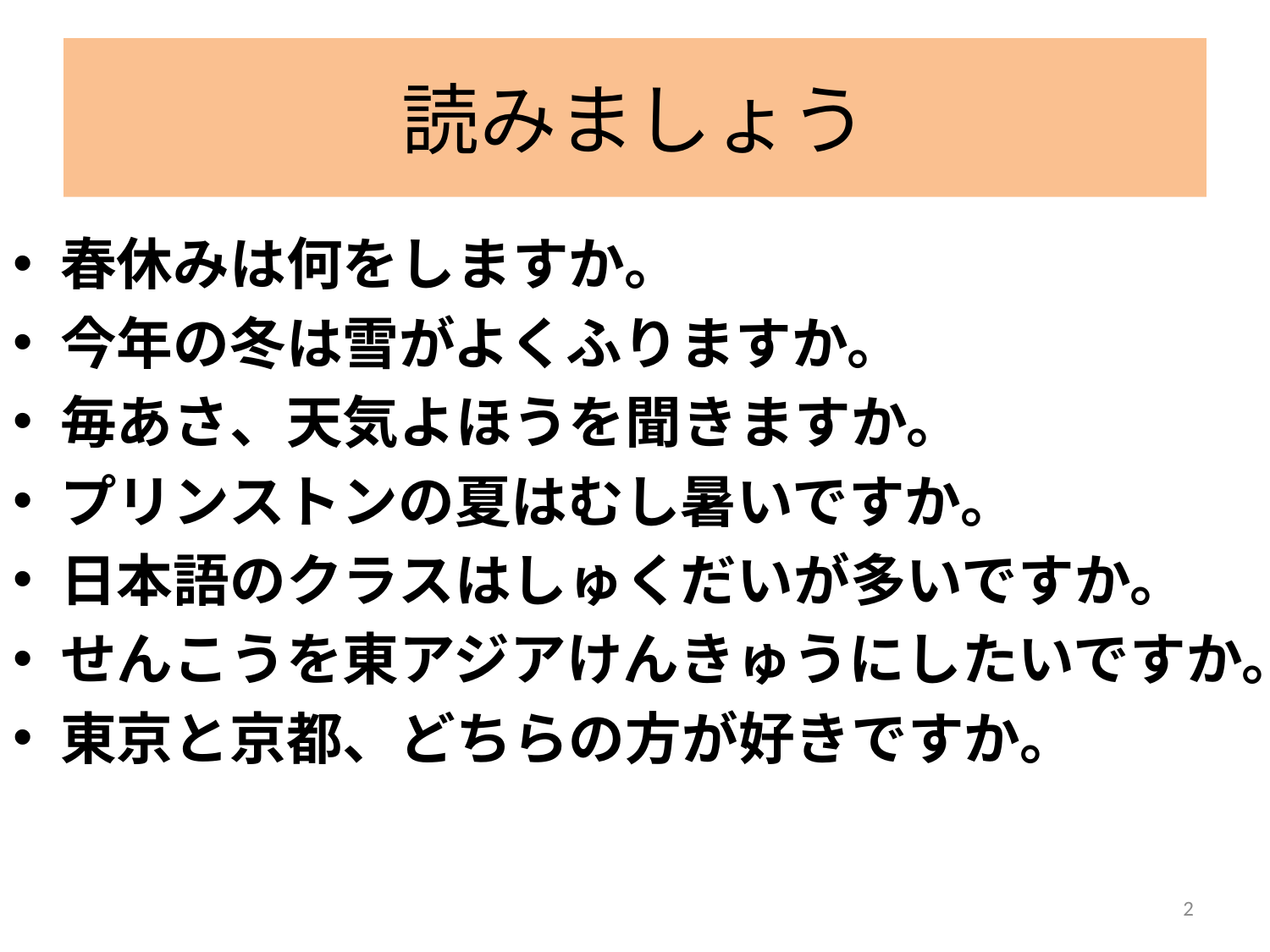

# 読みましょう
春休みは何をしますか。
今年の冬は雪がよくふりますか。
毎あさ、天気よほうを聞きますか。
プリンストンの夏はむし暑いですか。
日本語のクラスはしゅくだいが多いですか。
せんこうを東アジアけんきゅうにしたいですか。
東京と京都、どちらの方が好きですか。

2